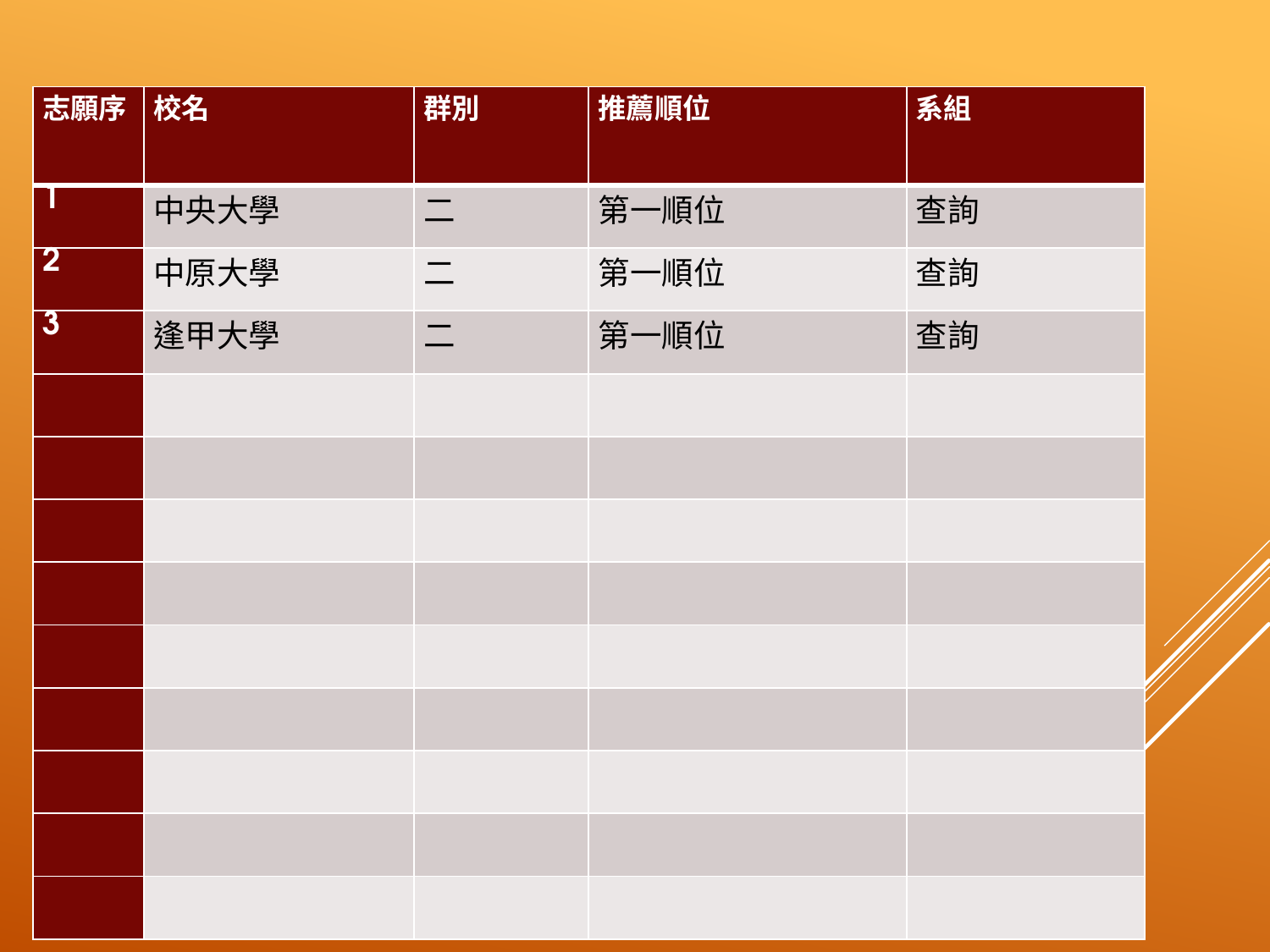

| 志願序 | 校名 | 群別 | 推薦順位 | 系組 |
| --- | --- | --- | --- | --- |
| 1 | 中央大學 | 二 | 第一順位 | 查詢 |
| 2 | 中原大學 | 二 | 第一順位 | 查詢 |
| 3 | 逢甲大學 | 二 | 第一順位 | 查詢 |
|  |  |  |  |  |
|  |  |  |  |  |
|  |  |  |  |  |
|  |  |  |  |  |
|  |  |  |  |  |
|  |  |  |  |  |
|  |  |  |  |  |
|  |  |  |  |  |
|  |  |  |  |  |
#